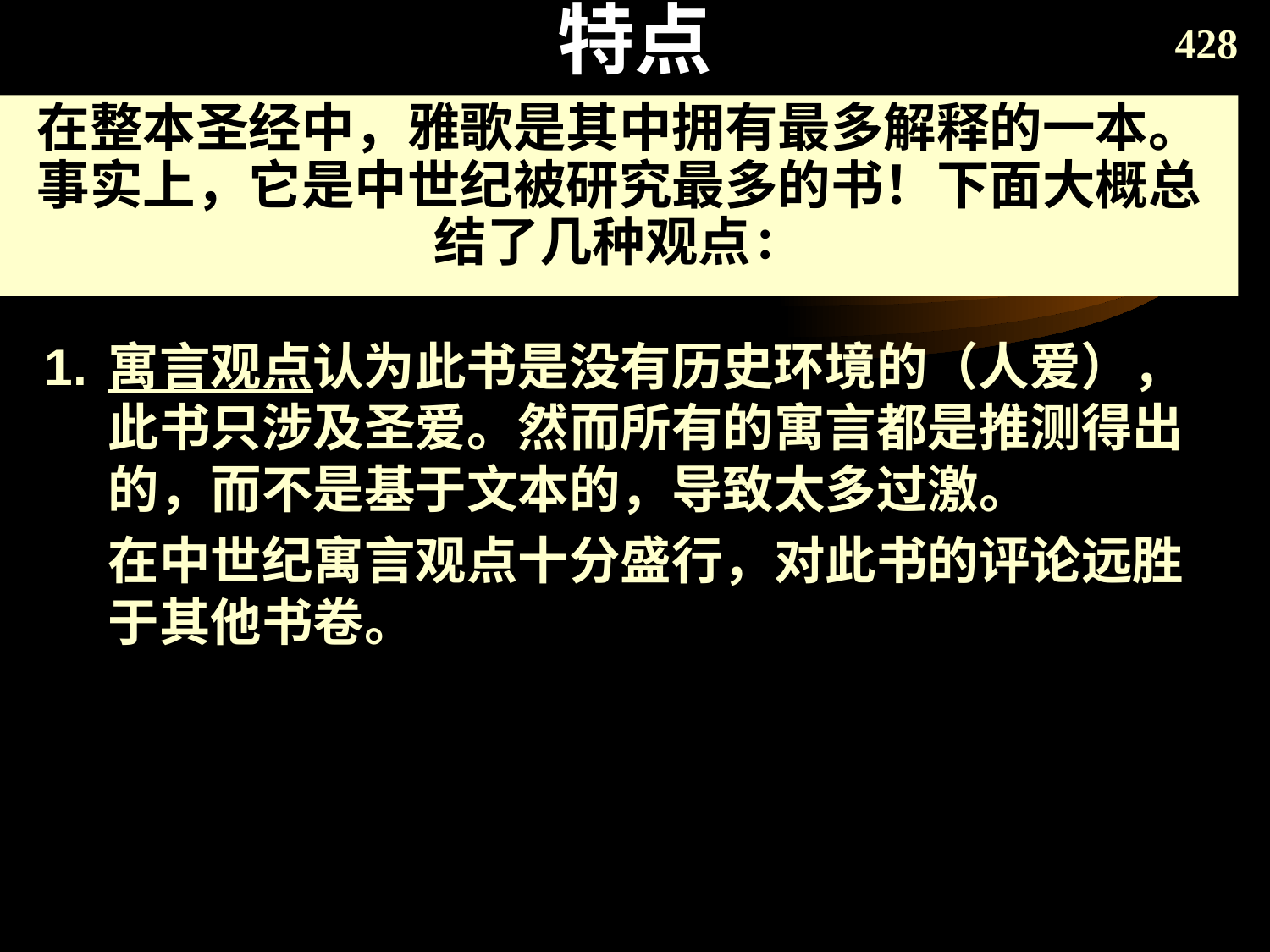

# 特点
428
在整本圣经中，雅歌是其中拥有最多解释的一本。事实上，它是中世纪被研究最多的书！下面大概总结了几种观点：

1.	寓言观点认为此书是没有历史环境的（人爱），此书只涉及圣爱。然而所有的寓言都是推测得出的，而不是基于文本的，导致太多过激。
	在中世纪寓言观点十分盛行，对此书的评论远胜于其他书卷。